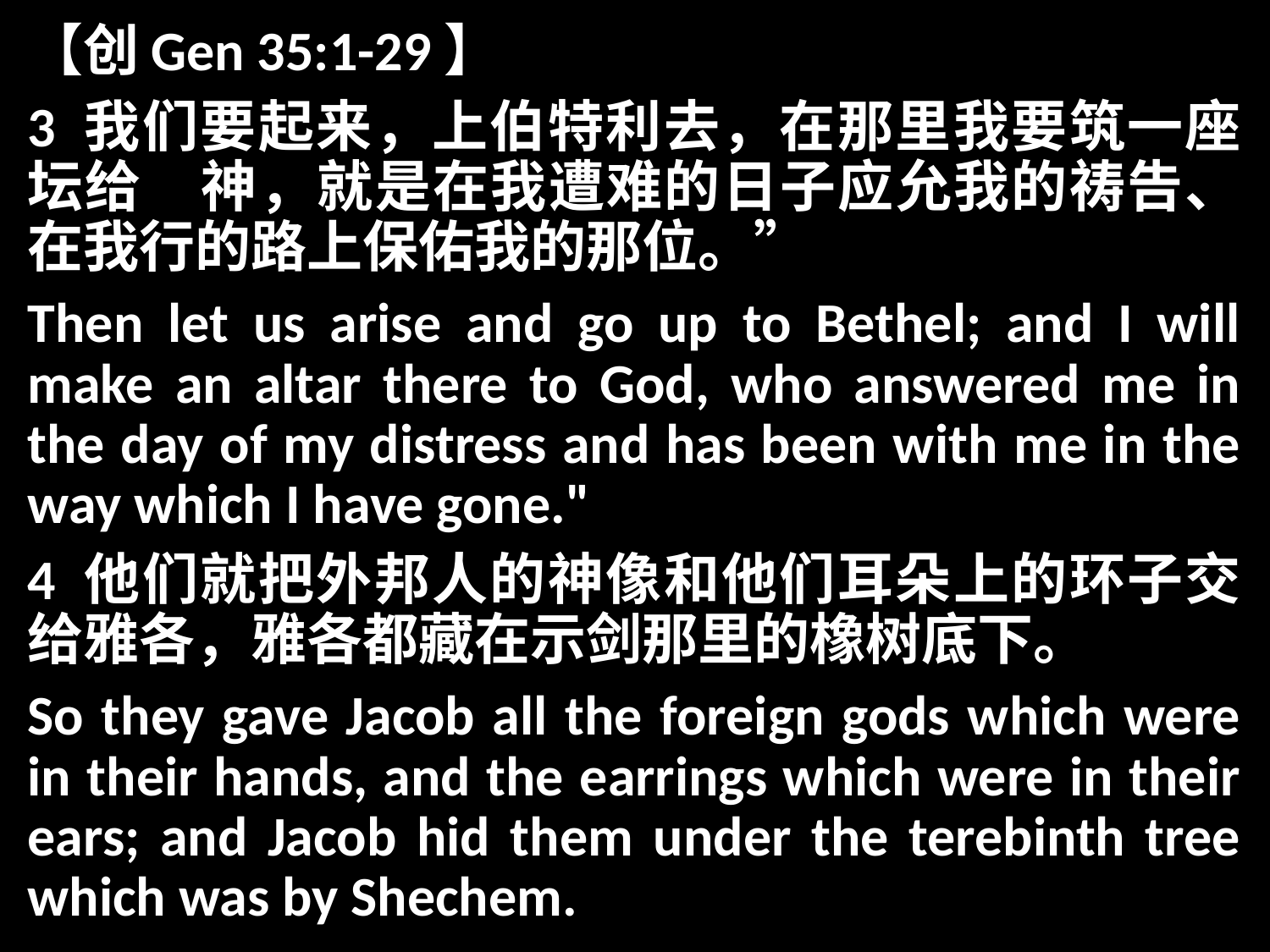

【创Gen 35:1-29】
3 我们要起来，上伯特利去，在那里我要筑一座坛给　神，就是在我遭难的日子应允我的祷告、在我行的路上保佑我的那位。”
Then let us arise and go up to Bethel; and I will make an altar there to God, who answered me in the day of my distress and has been with me in the way which I have gone."
4 他们就把外邦人的神像和他们耳朵上的环子交给雅各，雅各都藏在示剑那里的橡树底下。
So they gave Jacob all the foreign gods which were in their hands, and the earrings which were in their ears; and Jacob hid them under the terebinth tree which was by Shechem.